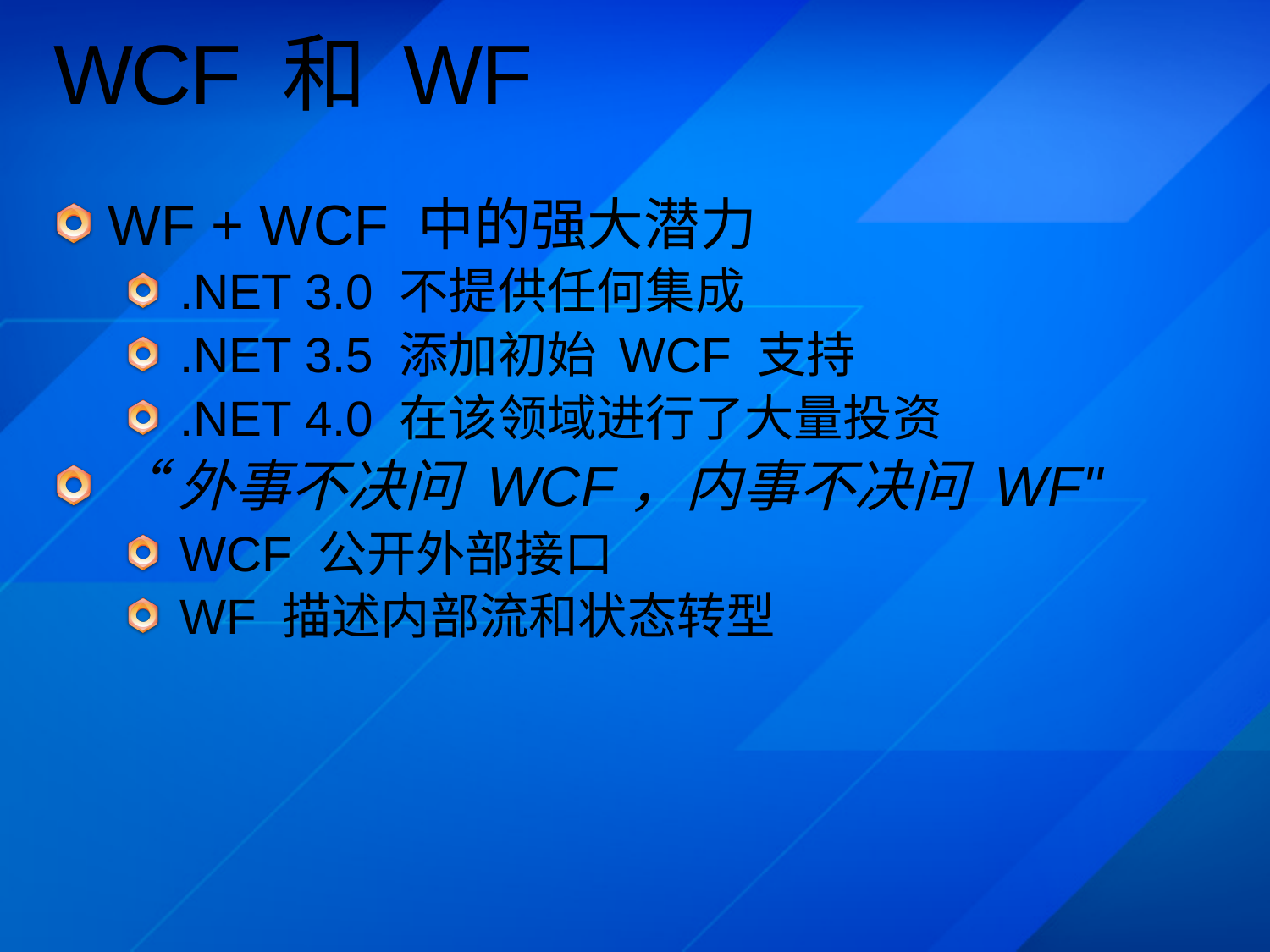

# WCF 和 WF
WF + WCF 中的强大潜力
.NET 3.0 不提供任何集成
.NET 3.5 添加初始 WCF 支持
.NET 4.0 在该领域进行了大量投资
“外事不决问 WCF，内事不决问 WF"
WCF 公开外部接口
WF 描述内部流和状态转型